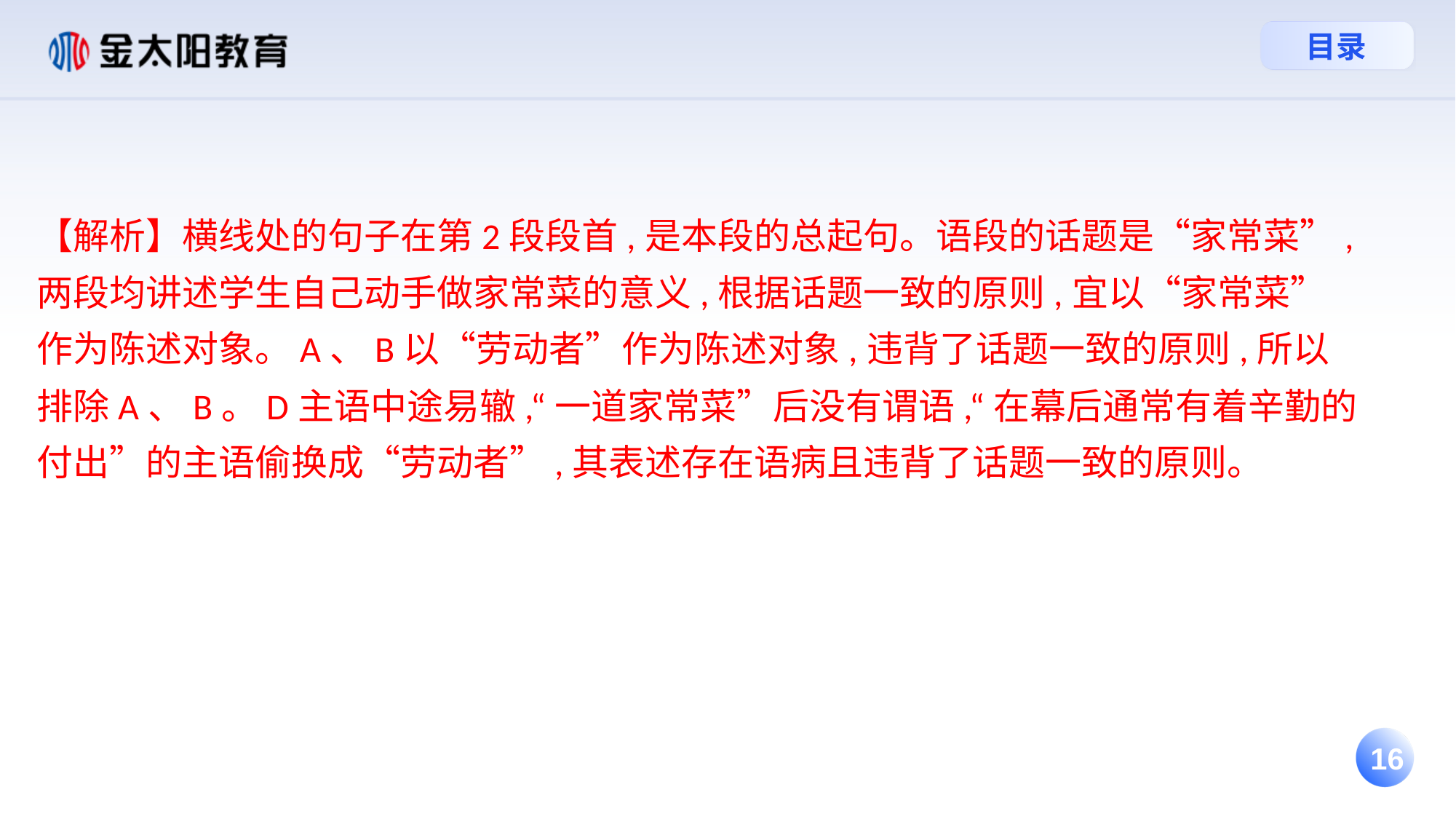

【解析】横线处的句子在第2段段首,是本段的总起句。语段的话题是“家常菜”,两段均讲述学生自己动手做家常菜的意义,根据话题一致的原则,宜以“家常菜”作为陈述对象。A、B以“劳动者”作为陈述对象,违背了话题一致的原则,所以排除A、B。D主语中途易辙,“一道家常菜”后没有谓语,“在幕后通常有着辛勤的付出”的主语偷换成“劳动者”,其表述存在语病且违背了话题一致的原则。